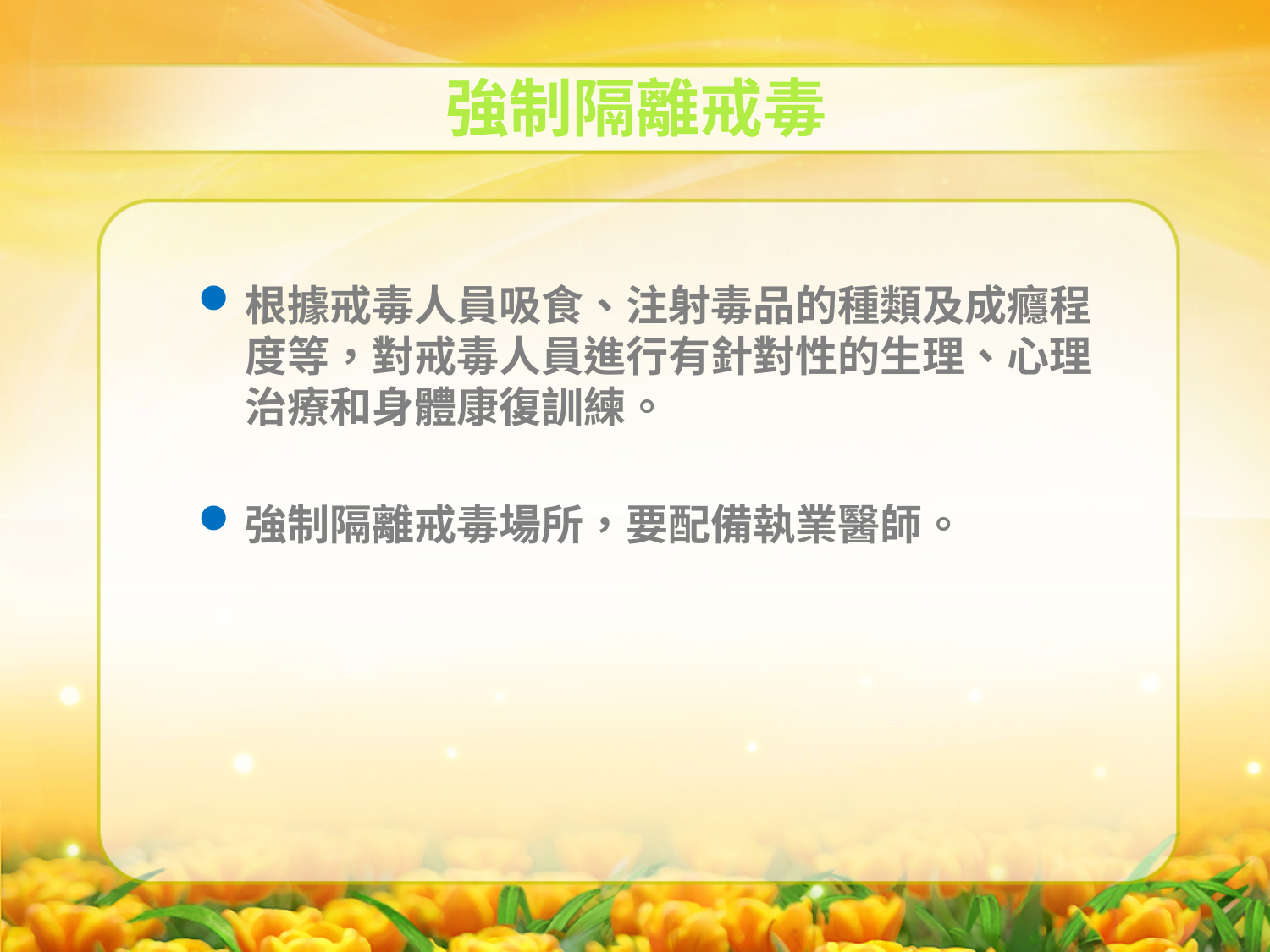

強制隔離戒毒
根據戒毒人員吸食、注射毒品的種類及成癮程度等，對戒毒人員進行有針對性的生理、心理治療和身體康復訓練。

強制隔離戒毒場所，要配備執業醫師。